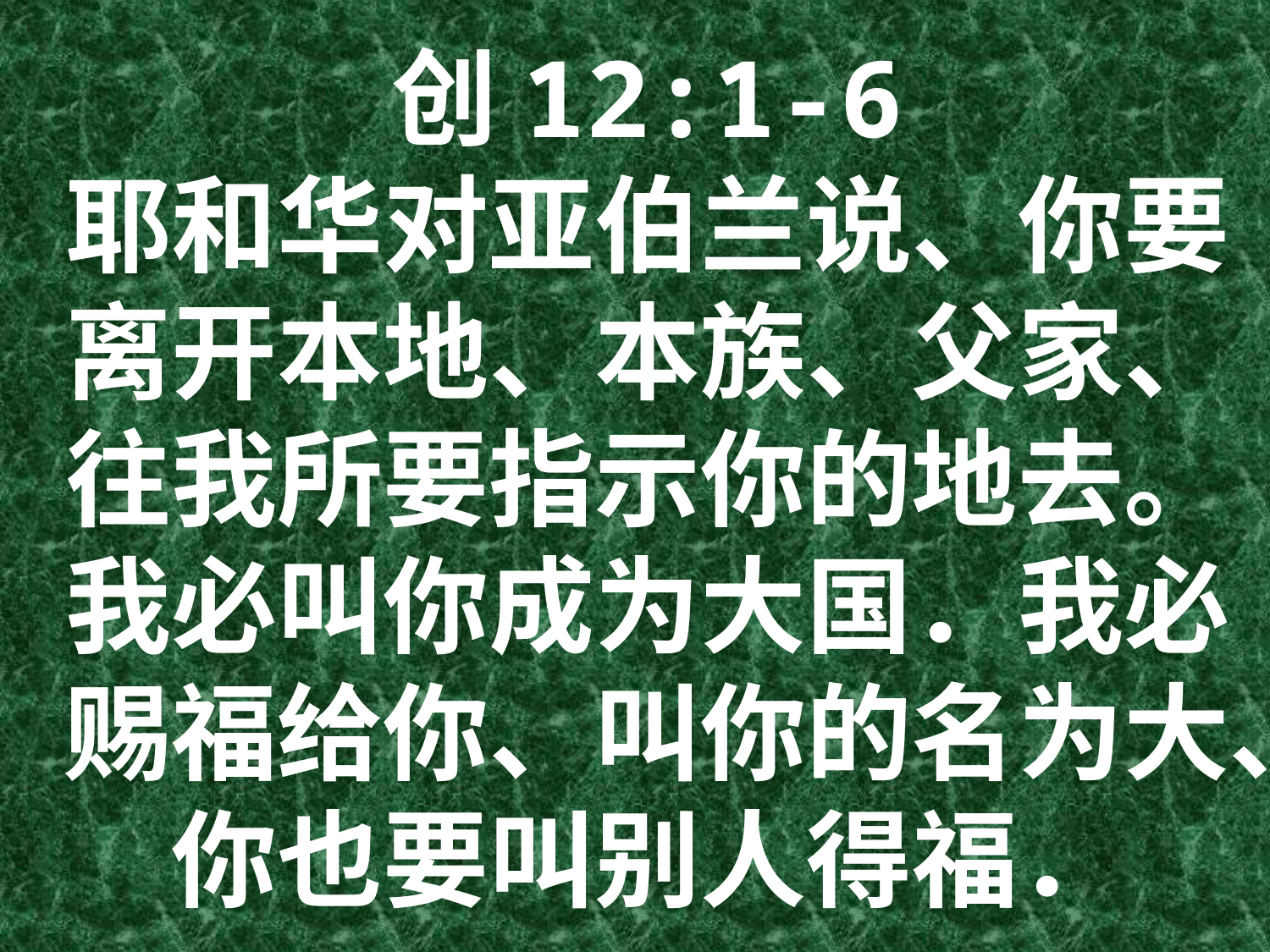

创12:1-6
耶和华对亚伯兰说、你要离开本地、本族、父家、往我所要指示你的地去。我必叫你成为大国．我必赐福给你、叫你的名为大、你也要叫别人得福．